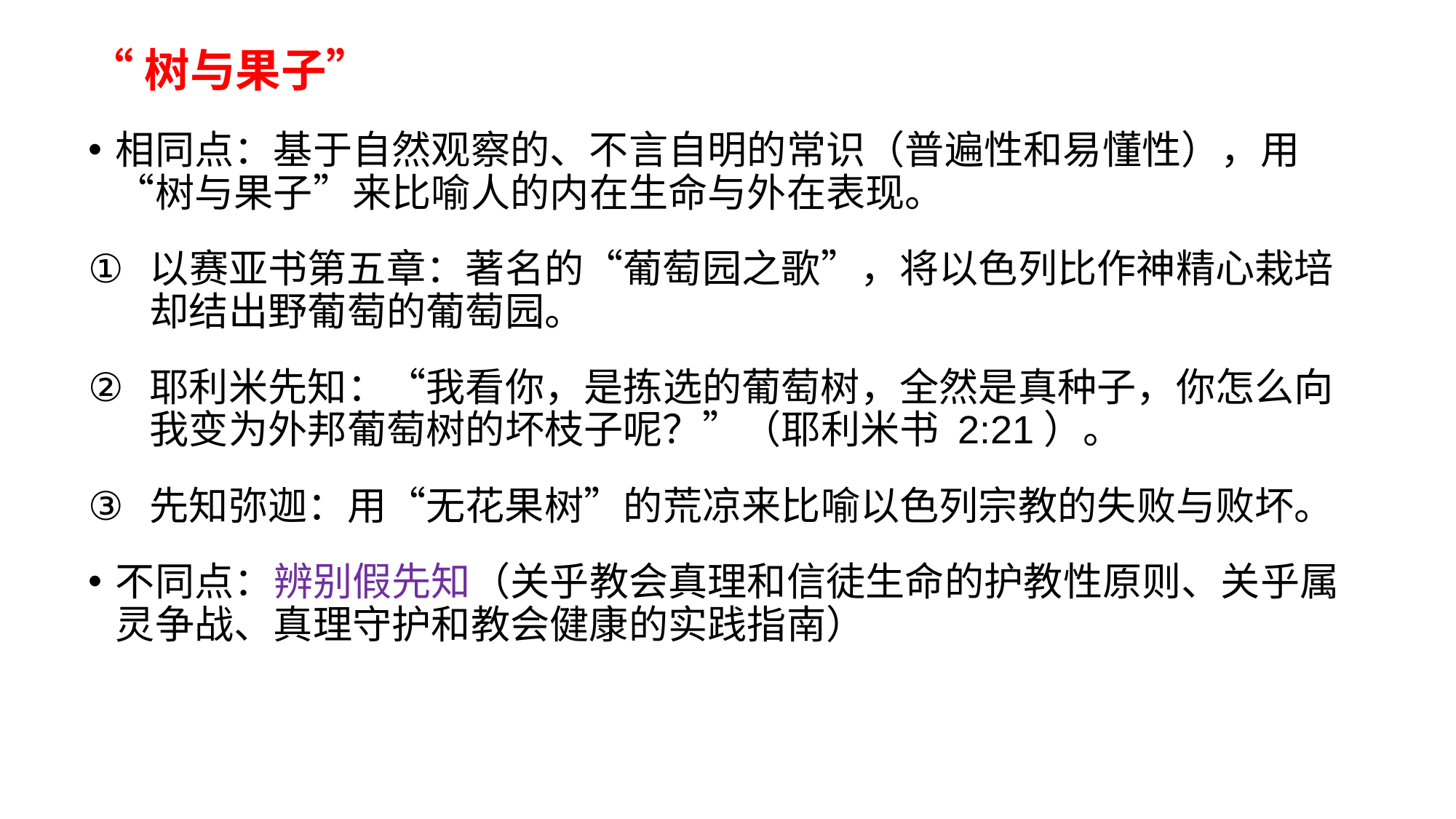

“树与果子”
相同点：基于自然观察的、不言自明的常识（普遍性和易懂性），用“树与果子”来比喻人的内在生命与外在表现。
以赛亚书第五章：著名的“葡萄园之歌”，将以色列比作神精心栽培却结出野葡萄的葡萄园。
耶利米先知：“我看你，是拣选的葡萄树，全然是真种子，你怎么向我变为外邦葡萄树的坏枝子呢？”（耶利米书 2:21）。
先知弥迦：用“无花果树”的荒凉来比喻以色列宗教的失败与败坏。
不同点：辨别假先知（关乎教会真理和信徒生命的护教性原则、关乎属灵争战、真理守护和教会健康的实践指南）